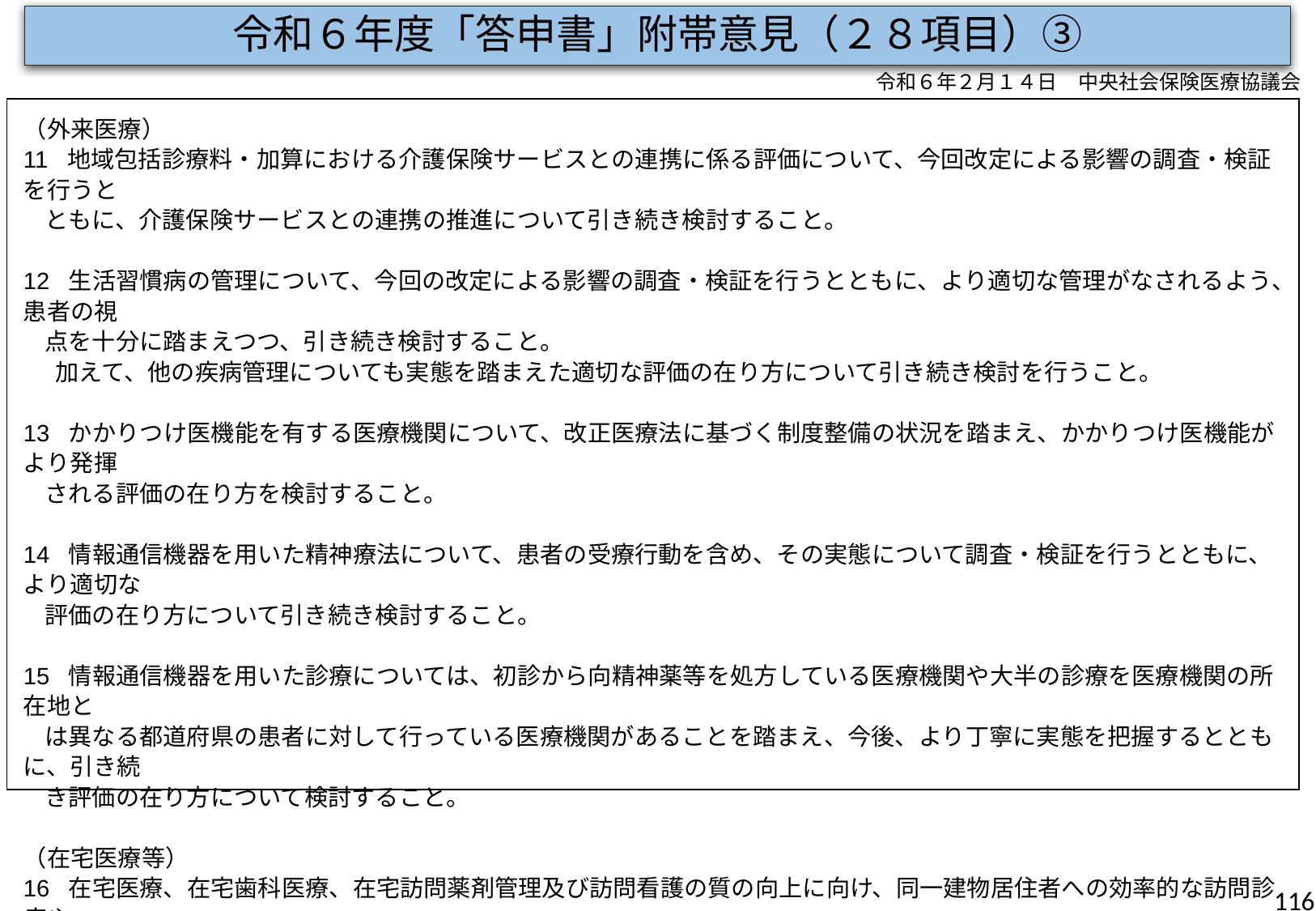

令和６年度「答申書」附帯意見（２８項目）③
令和６年２月１４日　中央社会保険医療協議会

（外来医療）
11  地域包括診療料・加算における介護保険サービスとの連携に係る評価について、今回改定による影響の調査・検証を行うと
   ともに、介護保険サービスとの連携の推進について引き続き検討すること。

12  生活習慣病の管理について、今回の改定による影響の調査・検証を行うとともに、より適切な管理がなされるよう、患者の視
   点を十分に踏まえつつ、引き続き検討すること。
     加えて、他の疾病管理についても実態を踏まえた適切な評価の在り方について引き続き検討を行うこと。

13  かかりつけ医機能を有する医療機関について、改正医療法に基づく制度整備の状況を踏まえ、かかりつけ医機能がより発揮
   される評価の在り方を検討すること。

14  情報通信機器を用いた精神療法について、患者の受療行動を含め、その実態について調査・検証を行うとともに、より適切な
   評価の在り方について引き続き検討すること。

15  情報通信機器を用いた診療については、初診から向精神薬等を処方している医療機関や大半の診療を医療機関の所在地と
   は異なる都道府県の患者に対して行っている医療機関があることを踏まえ、今後、より丁寧に実態を把握するとともに、引き続
   き評価の在り方について検討すること。

（在宅医療等）
16  在宅医療、在宅歯科医療、在宅訪問薬剤管理及び訪問看護の質の向上に向け、同一建物居住者への効率的な訪問診療や
   訪問看護における対応等、今回改定による影響の調査・検証を行うとともに、地域における医療提供体制の実態等も踏まえつ
   つ、往診、訪問診療、歯科訪問診療、訪問薬剤管理指導、訪問看護等における適切な評価の在り方を引き続き検討すること。
116